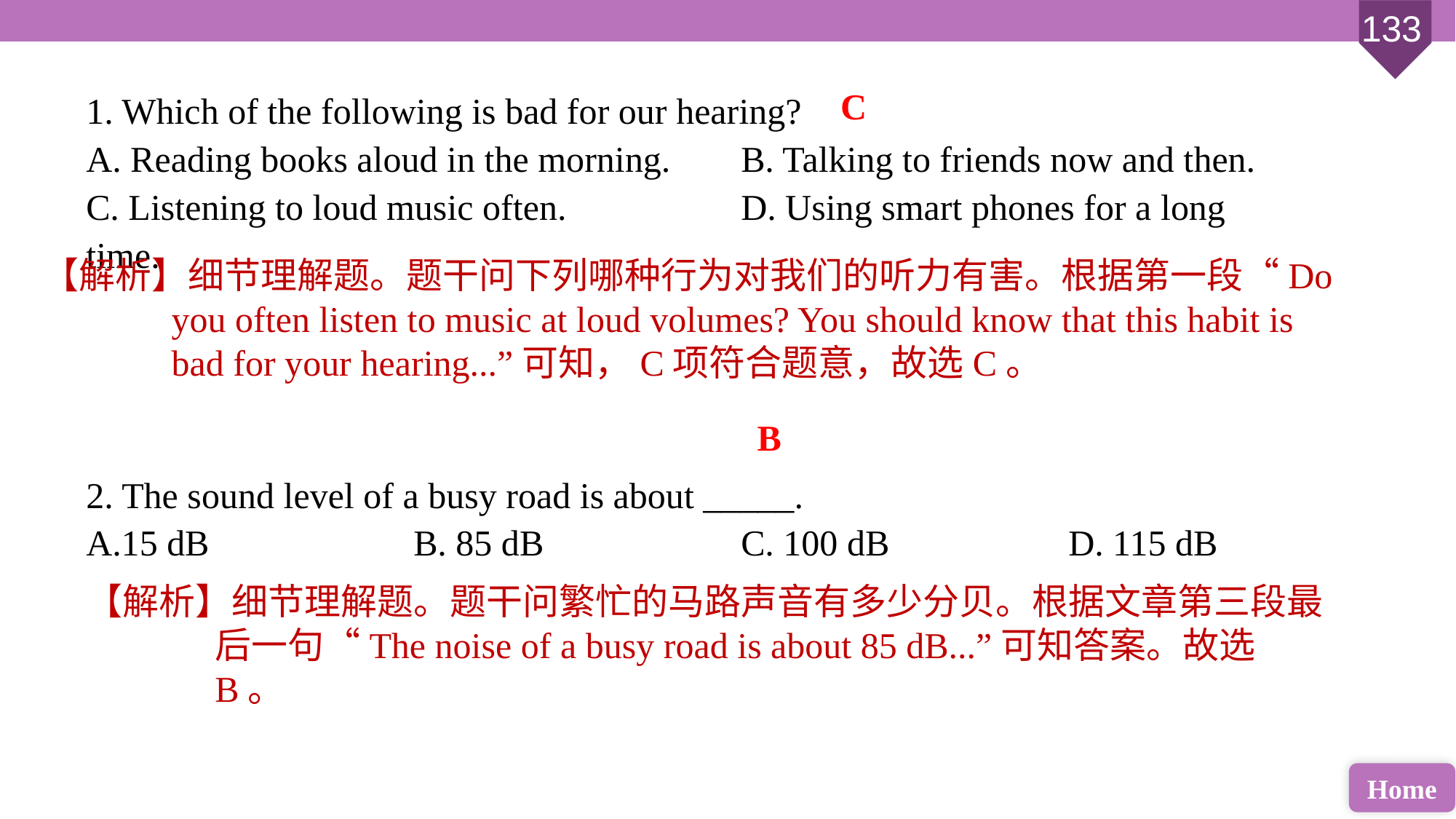

1. Which of the following is bad for our hearing?
A. Reading books aloud in the morning. 	B. Talking to friends now and then.
C. Listening to loud music often. 		D. Using smart phones for a long time.

2. The sound level of a busy road is about _____.
A.15 dB 		B. 85 dB 		C. 100 dB 		D. 115 dB
C
【解析】细节理解题。题干问下列哪种行为对我们的听力有害。根据第一段“Do you often listen to music at loud volumes? You should know that this habit is bad for your hearing...”可知，C项符合题意，故选C。
B
【解析】细节理解题。题干问繁忙的马路声音有多少分贝。根据文章第三段最后一句“The noise of a busy road is about 85 dB...”可知答案。故选B。